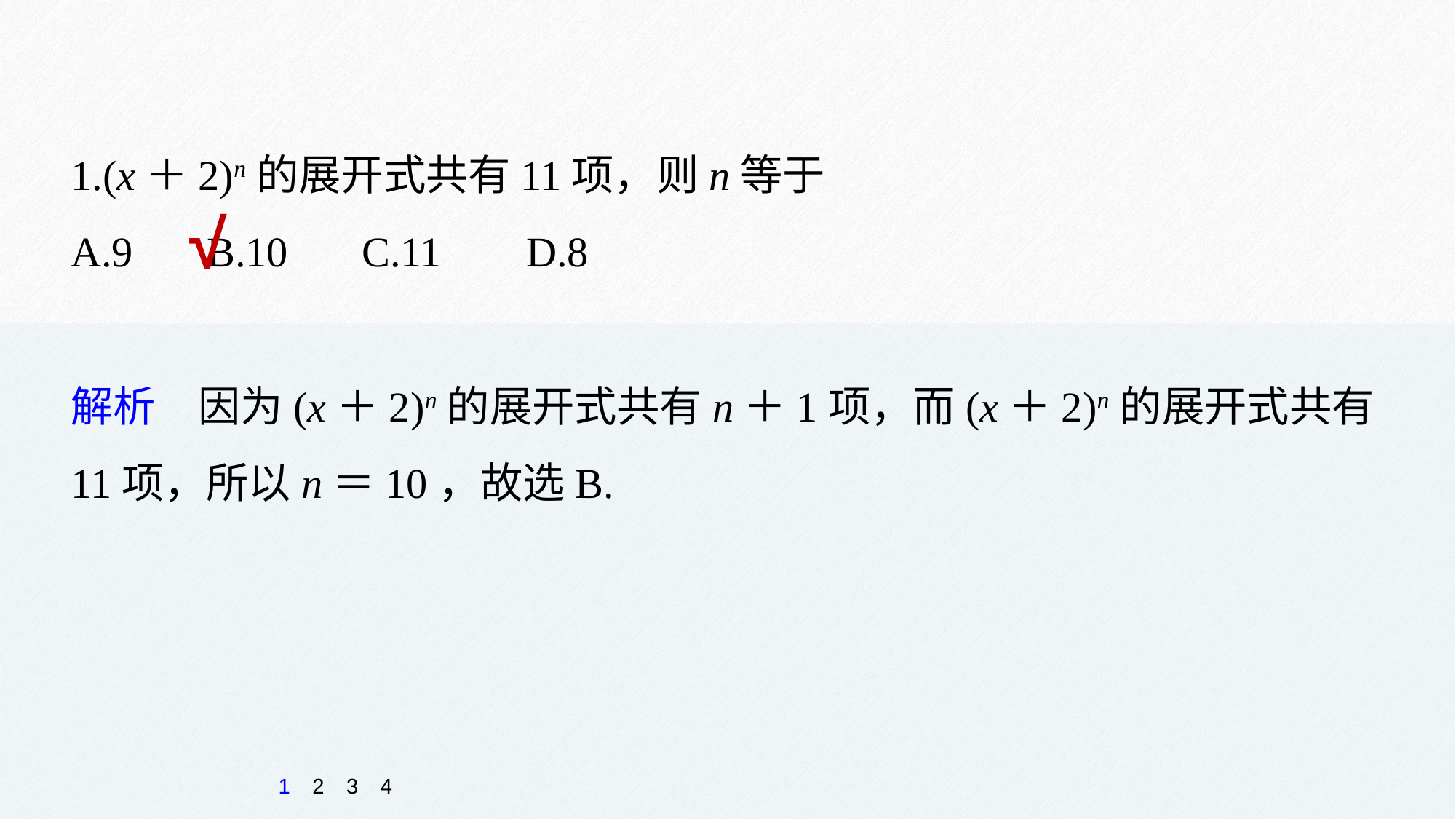

1.(x＋2)n的展开式共有11项，则n等于
A.9       B.10       C.11        D.8
√
解析　因为(x＋2)n的展开式共有n＋1项，而(x＋2)n的展开式共有11项，所以n＝10，故选B.
1
2
3
4